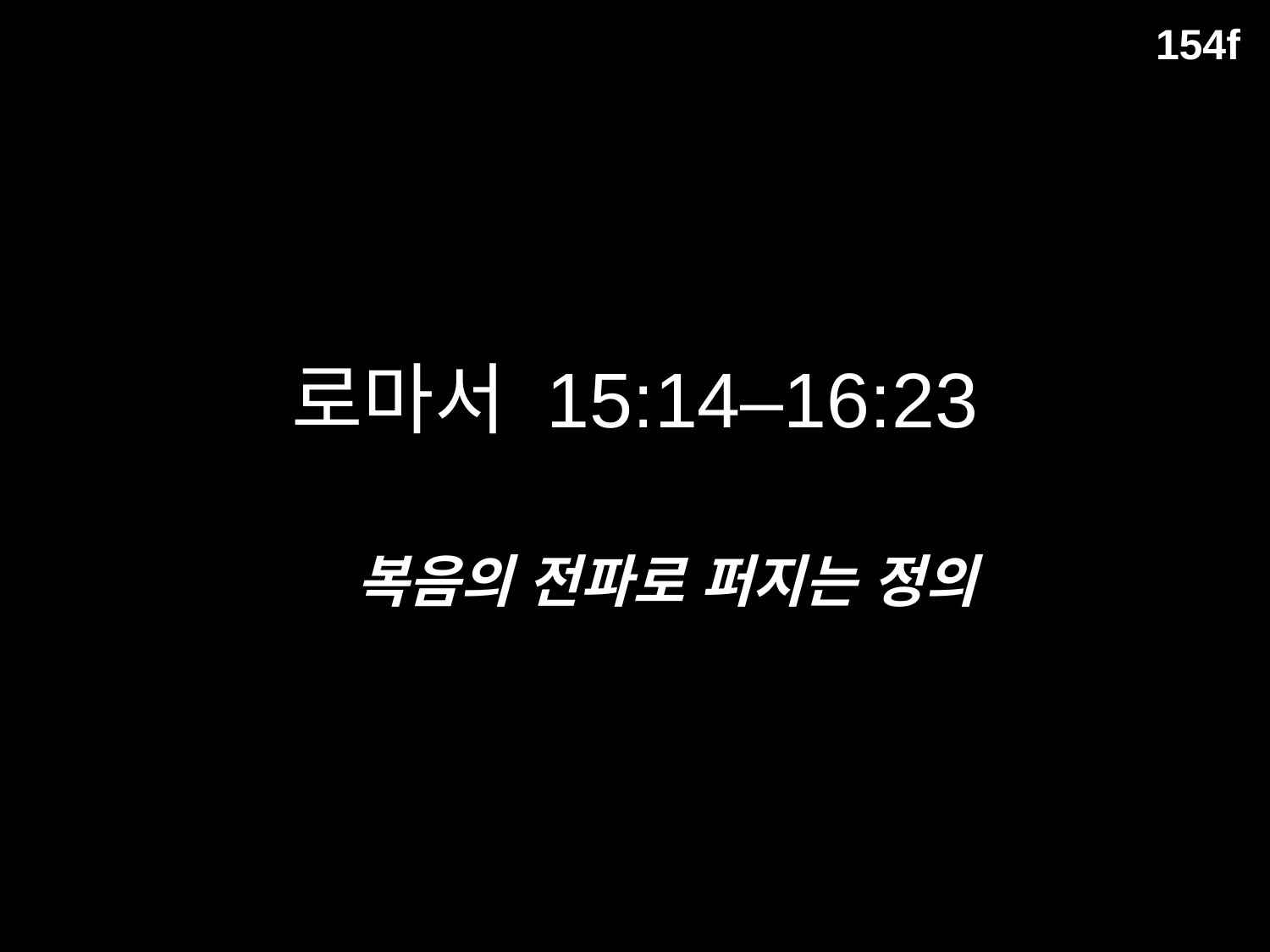

154f
로마서 15:14–16:23
복음의 전파로 퍼지는 정의